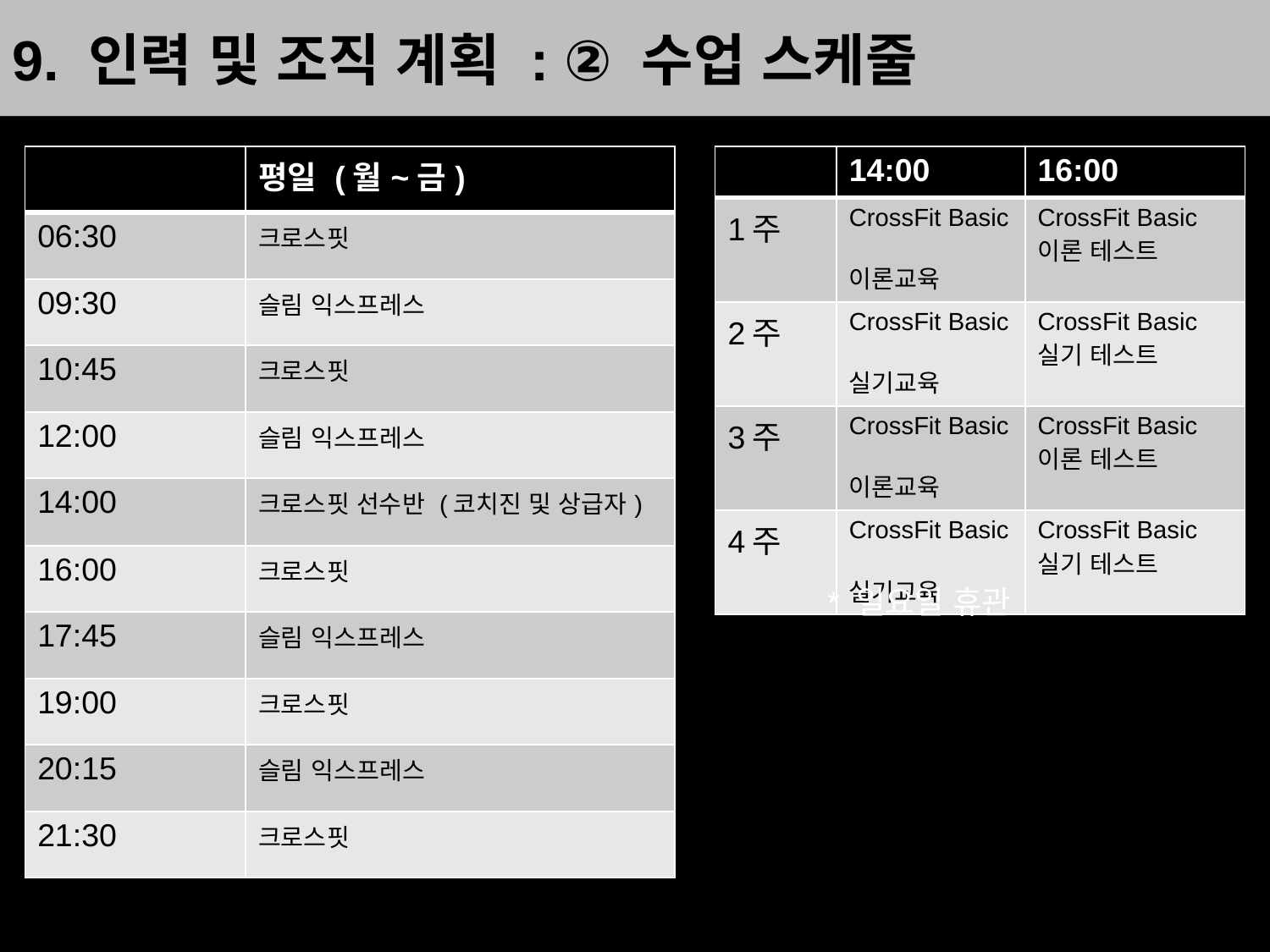

9. 인력 및 조직 계획 : ② 수업 스케줄
|  | 평일 (월~금) |
| --- | --- |
| 06:30 | 크로스핏 |
| 09:30 | 슬림 익스프레스 |
| 10:45 | 크로스핏 |
| 12:00 | 슬림 익스프레스 |
| 14:00 | 크로스핏 선수반 (코치진 및 상급자) |
| 16:00 | 크로스핏 |
| 17:45 | 슬림 익스프레스 |
| 19:00 | 크로스핏 |
| 20:15 | 슬림 익스프레스 |
| 21:30 | 크로스핏 |
|  | 14:00 | 16:00 |
| --- | --- | --- |
| 1주 | CrossFit Basic 이론교육 | CrossFit Basic 이론 테스트 |
| 2주 | CrossFit Basic 실기교육 | CrossFit Basic 실기 테스트 |
| 3주 | CrossFit Basic 이론교육 | CrossFit Basic 이론 테스트 |
| 4주 | CrossFit Basic 실기교육 | CrossFit Basic 실기 테스트 |
* 일요일 휴관